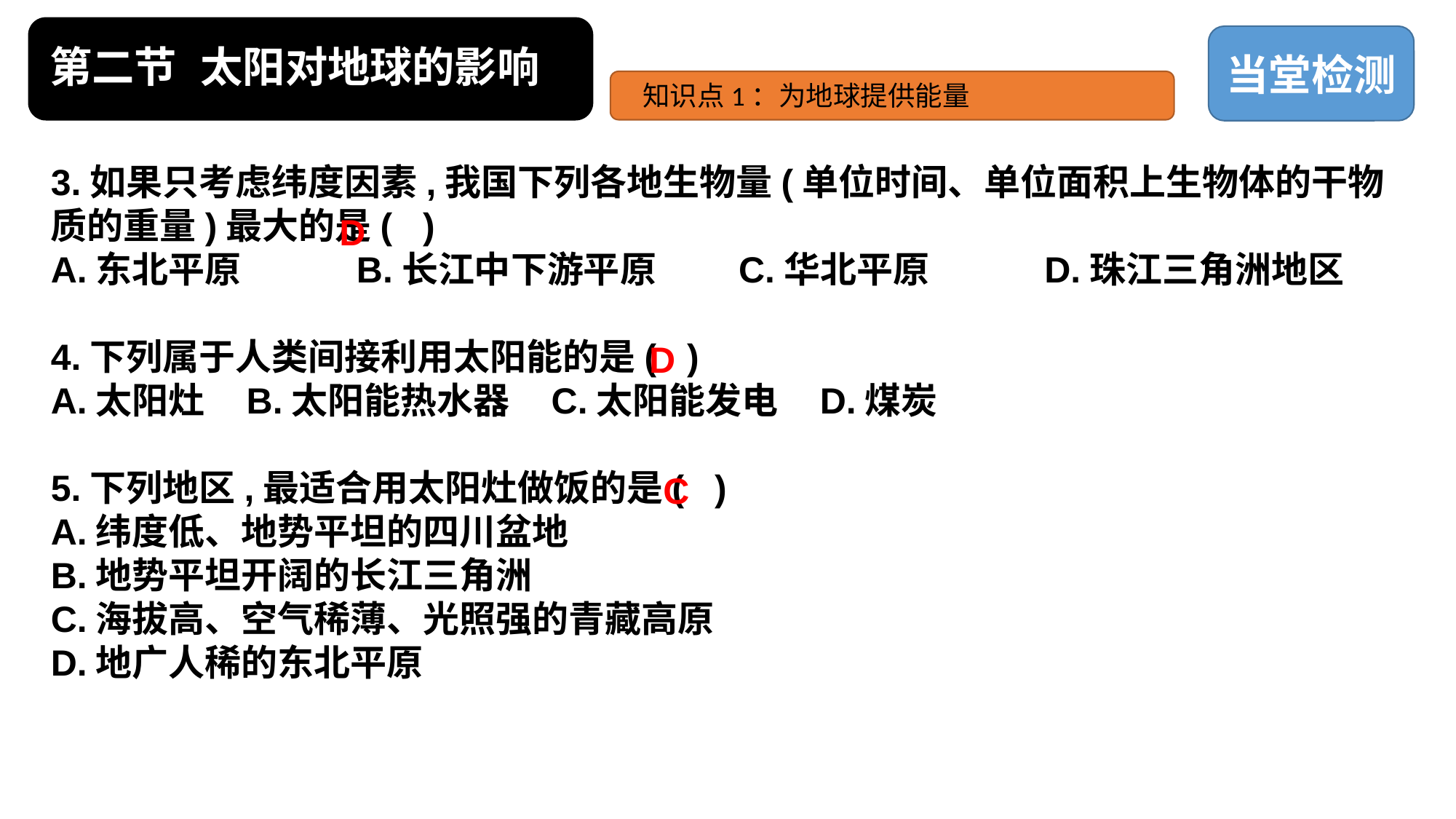

# 第二节  太阳对地球的影响
当堂检测
知识点1：为地球提供能量
3.如果只考虑纬度因素,我国下列各地生物量(单位时间、单位面积上生物体的干物质的重量)最大的是(   )
A.东北平原             B.长江中下游平原         C.华北平原             D.珠江三角洲地区

4.下列属于人类间接利用太阳能的是(   )
A.太阳灶    B.太阳能热水器    C.太阳能发电    D.煤炭

5.下列地区,最适合用太阳灶做饭的是(   )
A.纬度低、地势平坦的四川盆地
B.地势平坦开阔的长江三角洲
C.海拔高、空气稀薄、光照强的青藏高原
D.地广人稀的东北平原
D
D
C